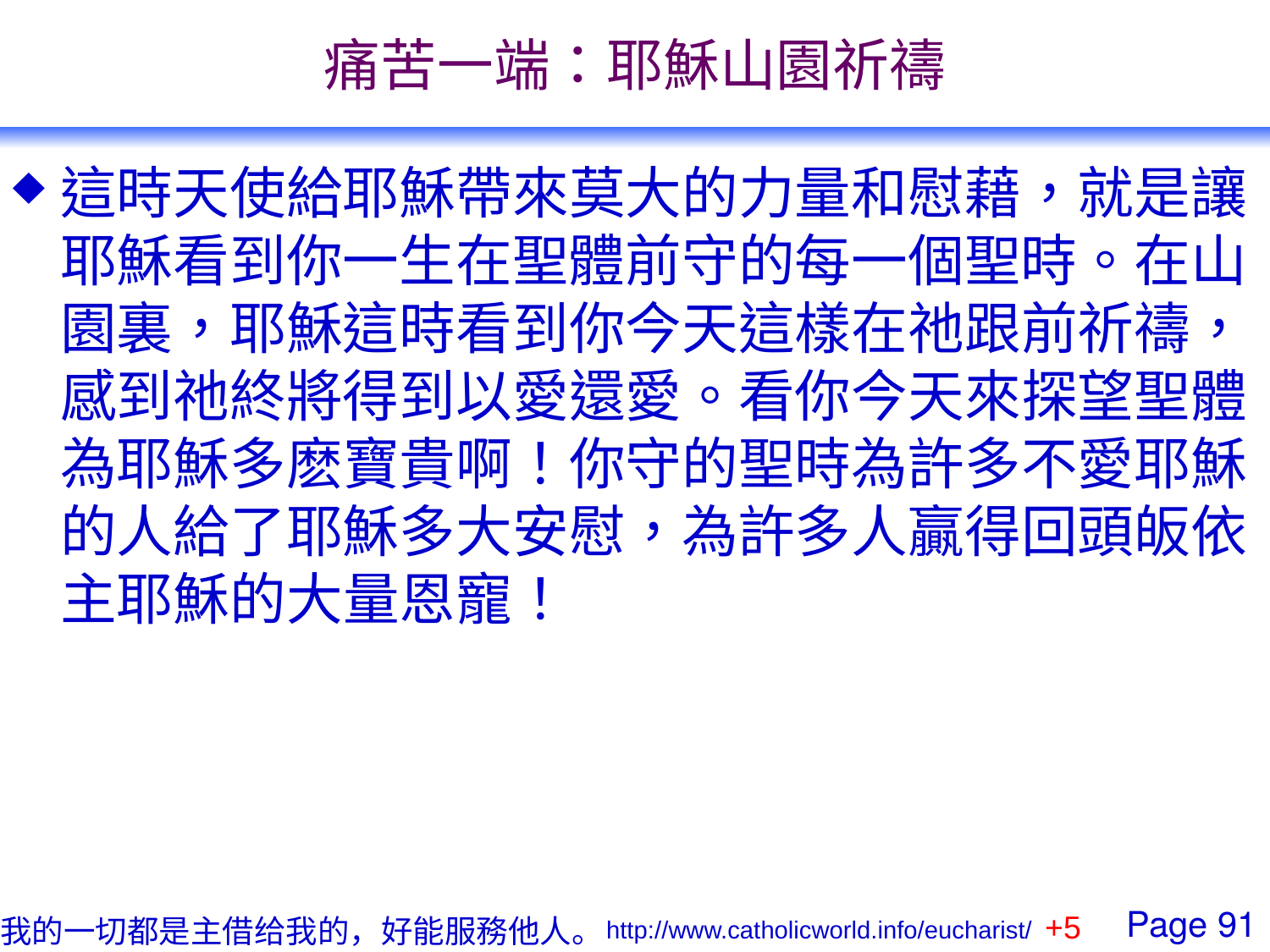

# 痛苦一端：耶穌山園祈禱
這時天使給耶穌帶來莫大的力量和慰藉，就是讓耶穌看到你一生在聖體前守的每一個聖時。在山園裏，耶穌這時看到你今天這樣在祂跟前祈禱，感到祂終將得到以愛還愛。看你今天來探望聖體為耶穌多麽寶貴啊！你守的聖時為許多不愛耶穌的人給了耶穌多大安慰，為許多人​​贏得回頭皈依主耶穌的大量恩寵！
+5